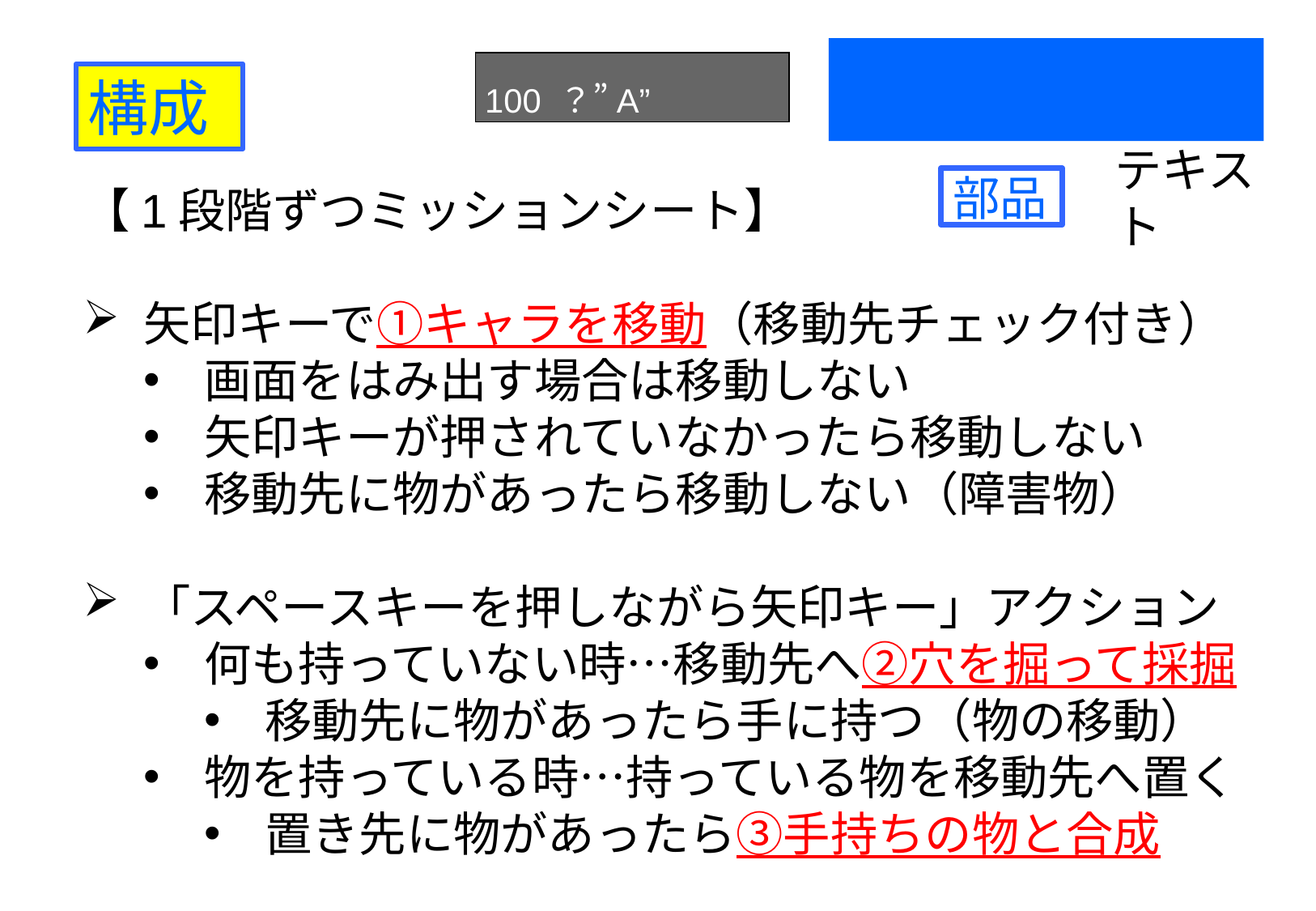

100 ？”A”
構成
部品
テキスト
【1段階ずつミッションシート】

矢印キーで①キャラを移動（移動先チェック付き）
画面をはみ出す場合は移動しない
矢印キーが押されていなかったら移動しない
移動先に物があったら移動しない（障害物）
「スペースキーを押しながら矢印キー」アクション
何も持っていない時…移動先へ②穴を掘って採掘
移動先に物があったら手に持つ（物の移動）
物を持っている時…持っている物を移動先へ置く
置き先に物があったら③手持ちの物と合成